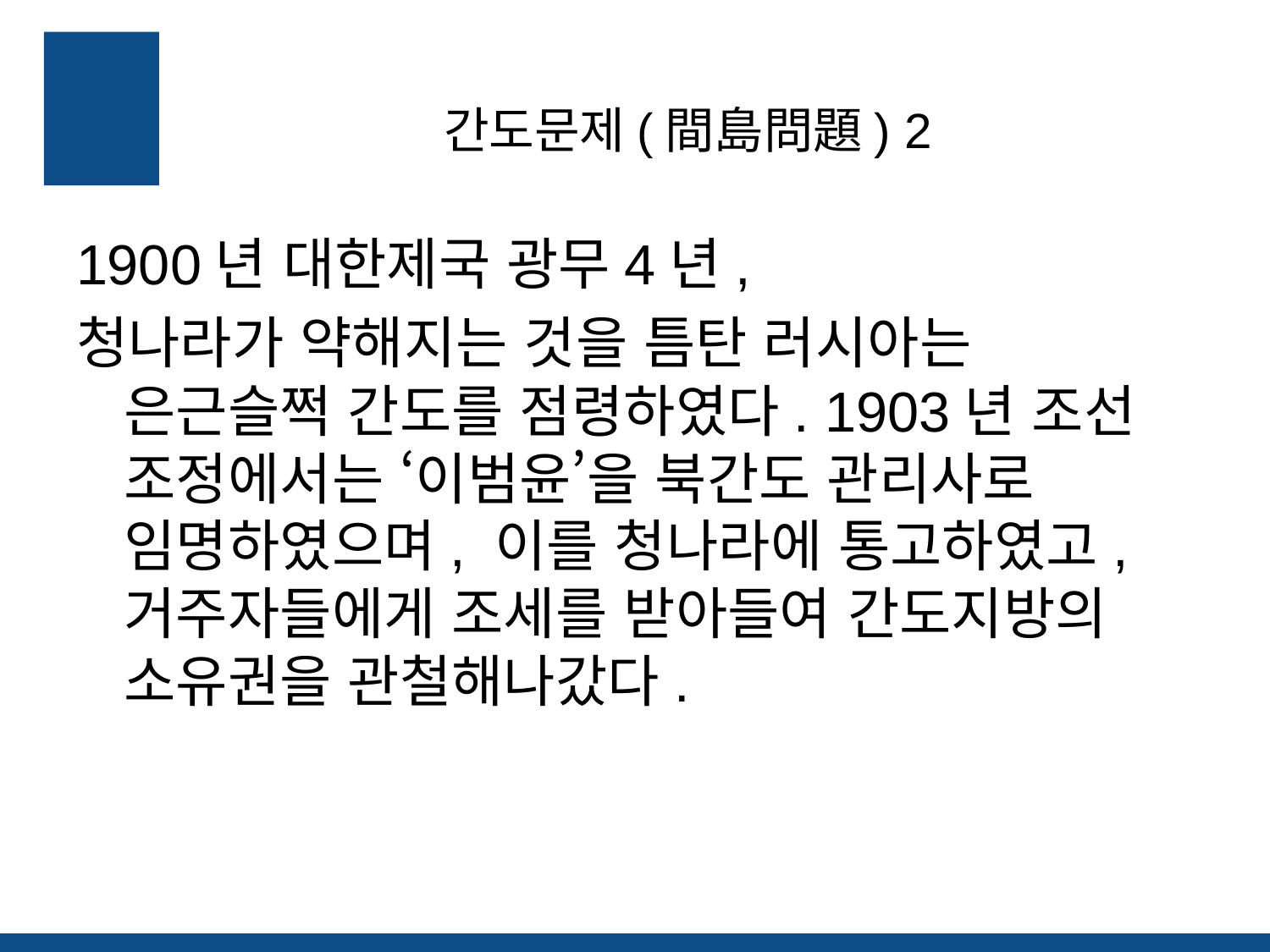

# 간도문제(間島問題) 2

1900년 대한제국 광무4년,
청나라가 약해지는 것을 틈탄 러시아는 은근슬쩍 간도를 점령하였다. 1903년 조선 조정에서는 ‘이범윤’을 북간도 관리사로 임명하였으며, 이를 청나라에 통고하였고, 거주자들에게 조세를 받아들여 간도지방의 소유권을 관철해나갔다.